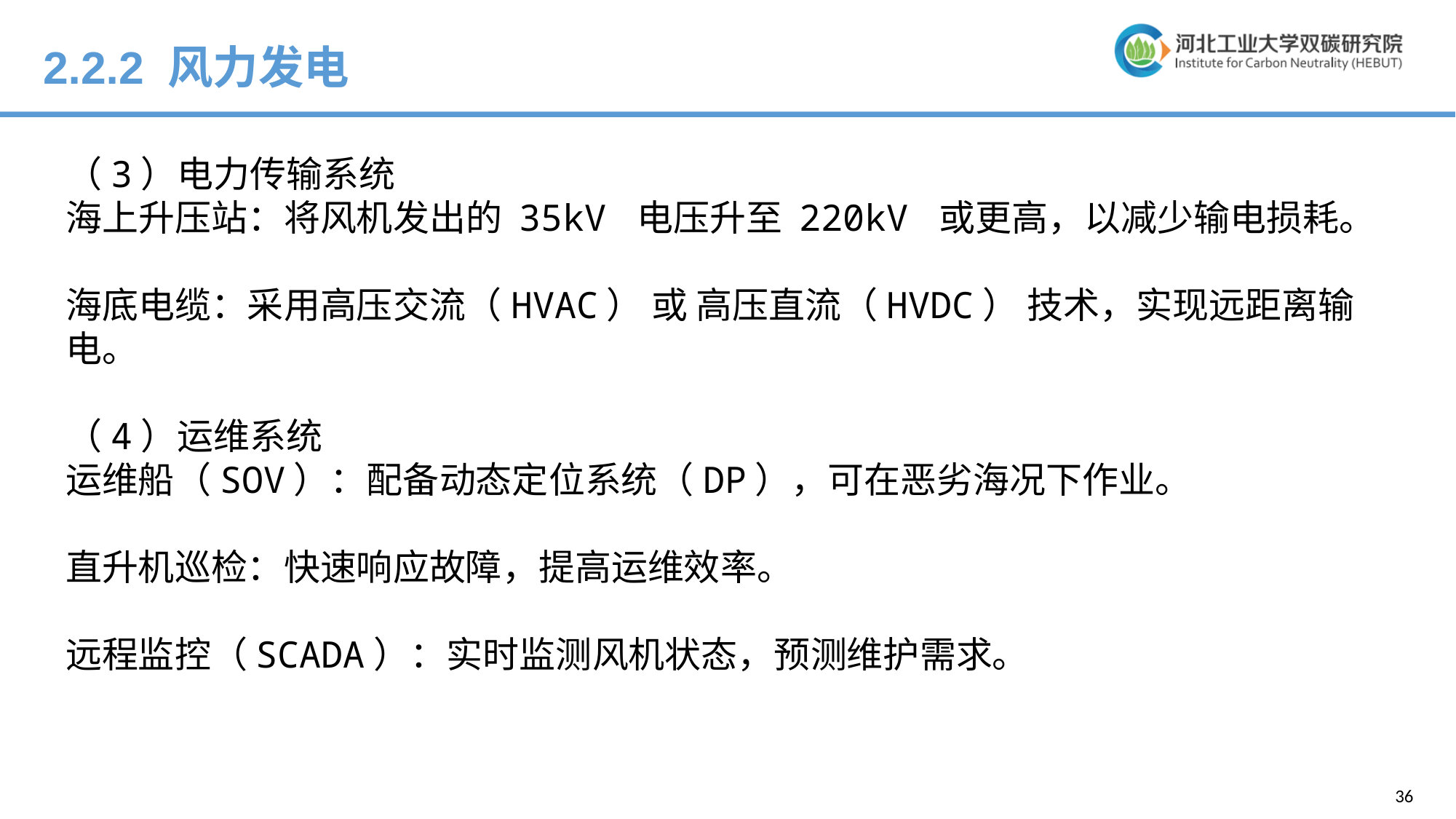

2.2.2 风力发电

（3）电力传输系统
海上升压站：将风机发出的 35kV 电压升至 220kV 或更高，以减少输电损耗。

海底电缆：采用高压交流（HVAC） 或 高压直流（HVDC） 技术，实现远距离输电。

（4）运维系统
运维船（SOV）：配备动态定位系统（DP），可在恶劣海况下作业。

直升机巡检：快速响应故障，提高运维效率。

远程监控（SCADA）：实时监测风机状态，预测维护需求。
36